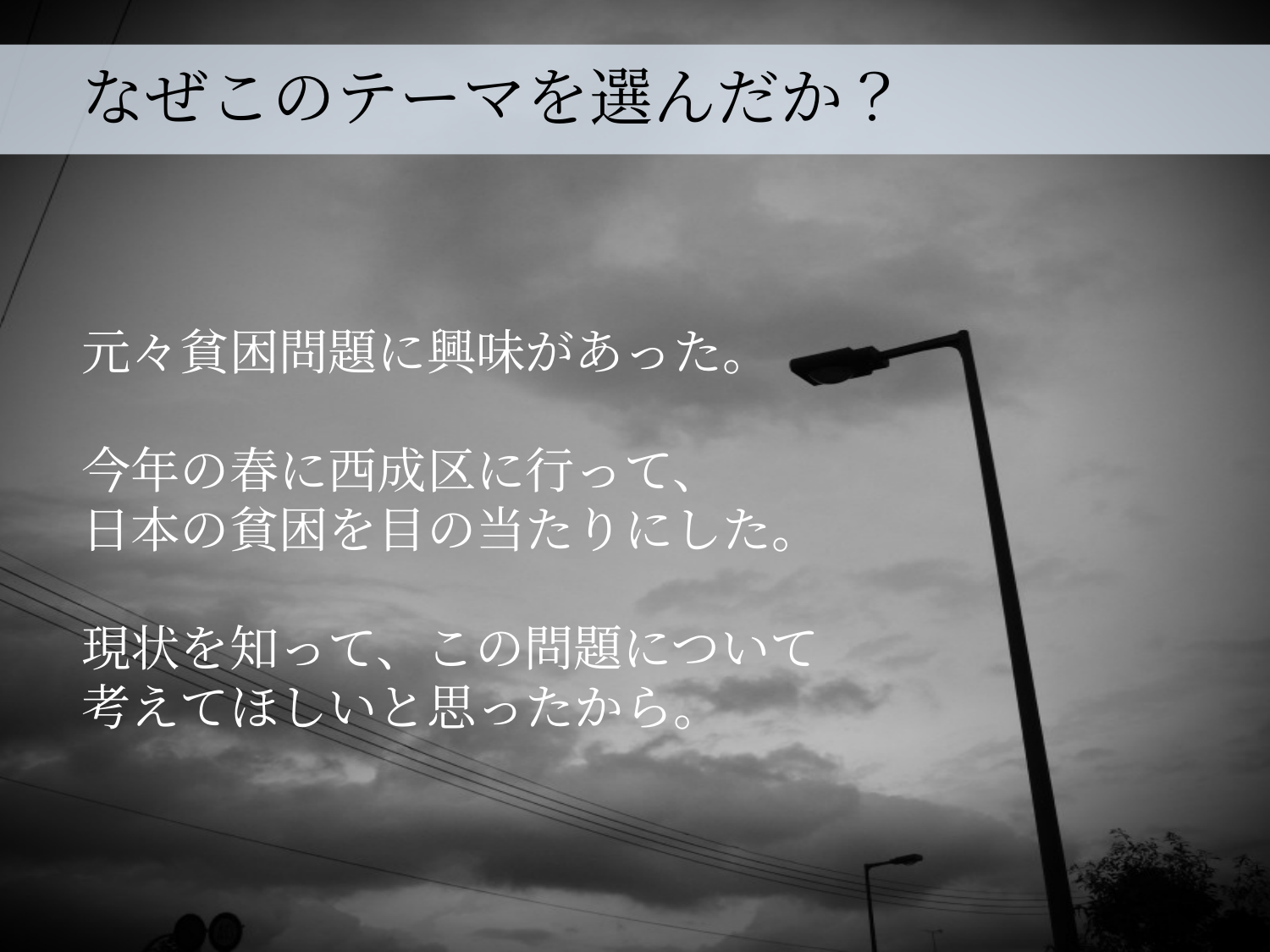

なぜこのテーマを選んだか？
元々貧困問題に興味があった。

今年の春に西成区に行って、
日本の貧困を目の当たりにした。

現状を知って、この問題について
考えてほしいと思ったから。